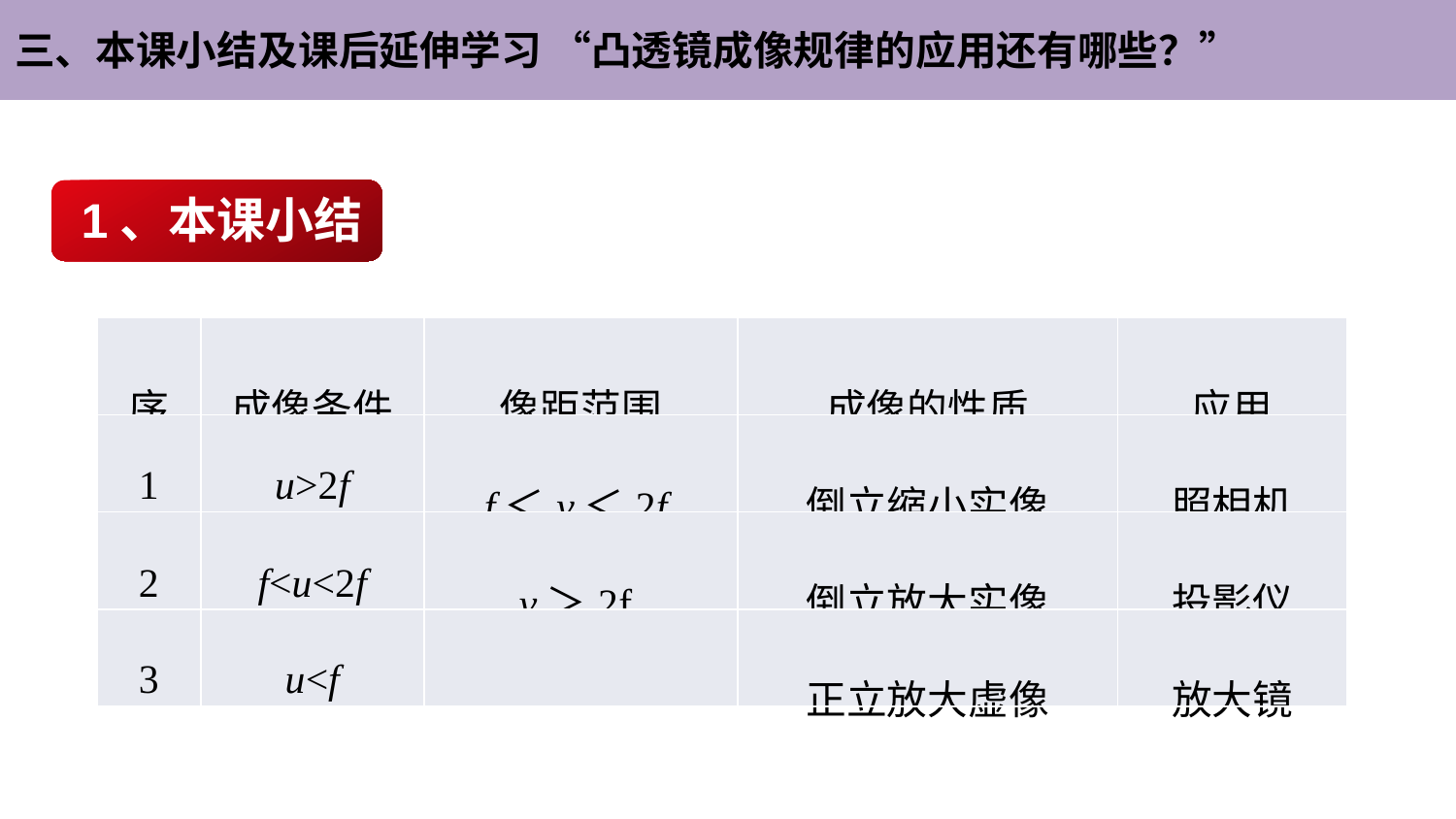

三、本课小结及课后延伸学习 “凸透镜成像规律的应用还有哪些？”

1、本课小结
| 序 | 成像条件 | 像距范围 | 成像的性质 | 应用 |
| --- | --- | --- | --- | --- |
| 1 | u>2f | f＜v＜2f | 倒立缩小实像 | 照相机 |
| 2 | f<u<2f | v＞2f | 倒立放大实像 | 投影仪 |
| 3 | u<f |  | 正立放大虚像 | 放大镜 |